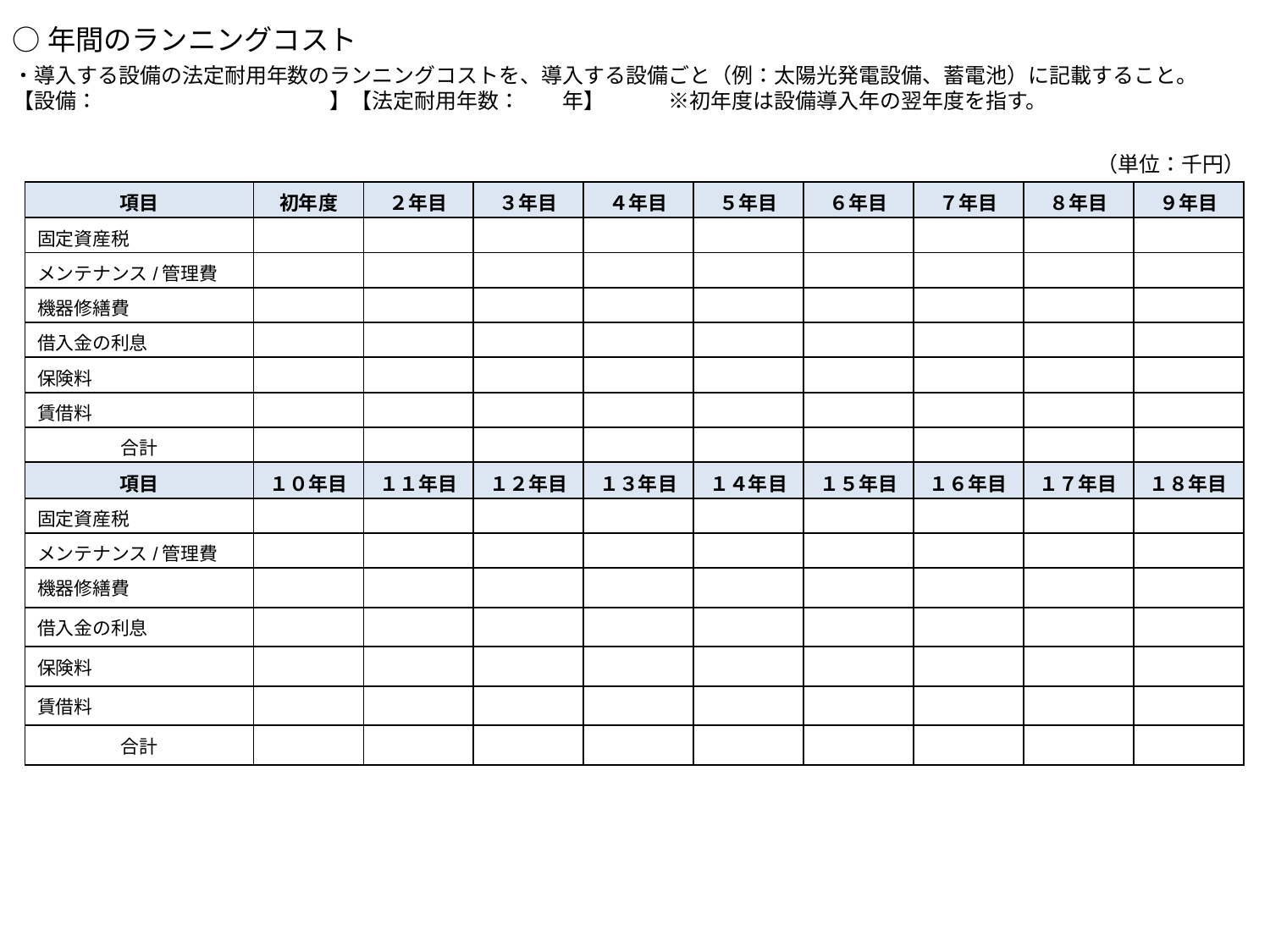

○年間のランニングコスト
・導入する設備の法定耐用年数のランニングコストを、導入する設備ごと（例：太陽光発電設備、蓄電池）に記載すること。
【設備：　　　　　　　　　　　】【法定耐用年数：　　年】　　　※初年度は設備導入年の翌年度を指す。
（単位：千円）
| 項目 | 初年度 | ２年目 | ３年目 | ４年目 | ５年目 | ６年目 | ７年目 | ８年目 | ９年目 |
| --- | --- | --- | --- | --- | --- | --- | --- | --- | --- |
| 固定資産税 |  |  |  |  |  |  |  |  |  |
| メンテナンス/管理費 |  |  |  |  |  |  |  |  |  |
| 機器修繕費 |  |  |  |  |  |  |  |  |  |
| 借入金の利息 |  |  |  |  |  |  |  |  |  |
| 保険料 |  |  |  |  |  |  |  |  |  |
| 賃借料 |  |  |  |  |  |  |  |  |  |
| 合計 |  |  |  |  |  |  |  |  |  |
| 項目 | １０年目 | １１年目 | １２年目 | １３年目 | １４年目 | １５年目 | １６年目 | １７年目 | １８年目 |
| 固定資産税 |  |  |  |  |  |  |  |  |  |
| メンテナンス/管理費 |  |  |  |  |  |  |  |  |  |
| 機器修繕費 |  |  |  |  |  |  |  |  |  |
| 借入金の利息 |  |  |  |  |  |  |  |  |  |
| 保険料 |  |  |  |  |  |  |  |  |  |
| 賃借料 |  |  |  |  |  |  |  |  |  |
| 合計 |  |  |  |  |  |  |  |  |  |
必要に応じて行やページを増やしてください。
紙面が足りない場合は、スライドを増やす、文字の調整等で対応をお願いいたします。
※本オブジェクトは削除して提出ください。